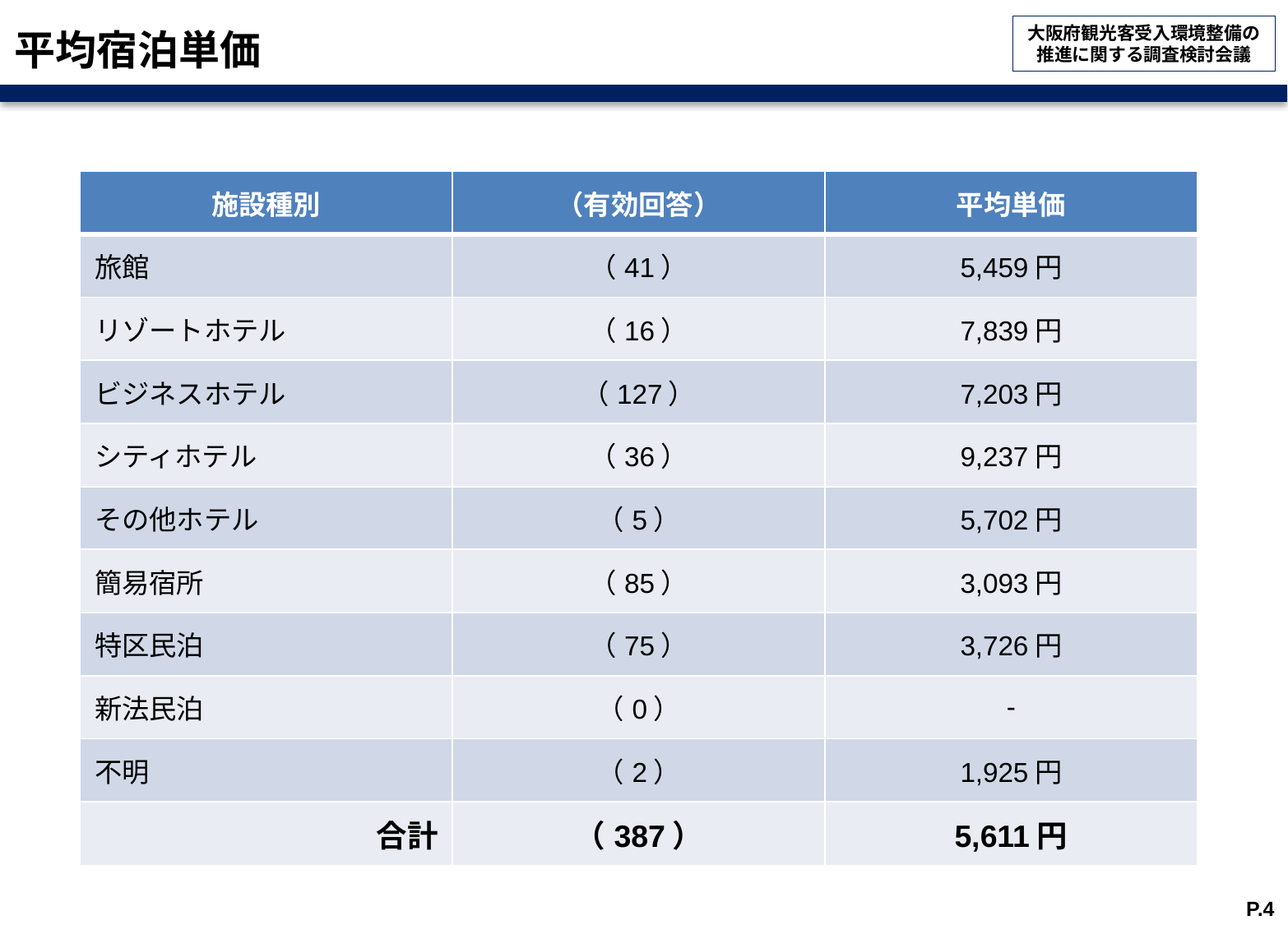

# 平均宿泊単価
| 施設種別 | （有効回答） | 平均単価 |
| --- | --- | --- |
| 旅館 | （41） | 5,459円 |
| リゾートホテル | （16） | 7,839円 |
| ビジネスホテル | （127） | 7,203円 |
| シティホテル | （36） | 9,237円 |
| その他ホテル | （5） | 5,702円 |
| 簡易宿所 | （85） | 3,093円 |
| 特区民泊 | （75） | 3,726円 |
| 新法民泊 | （0） | ‐ |
| 不明 | （2） | 1,925円 |
| 合計 | （387） | 5,611円 |
P.4